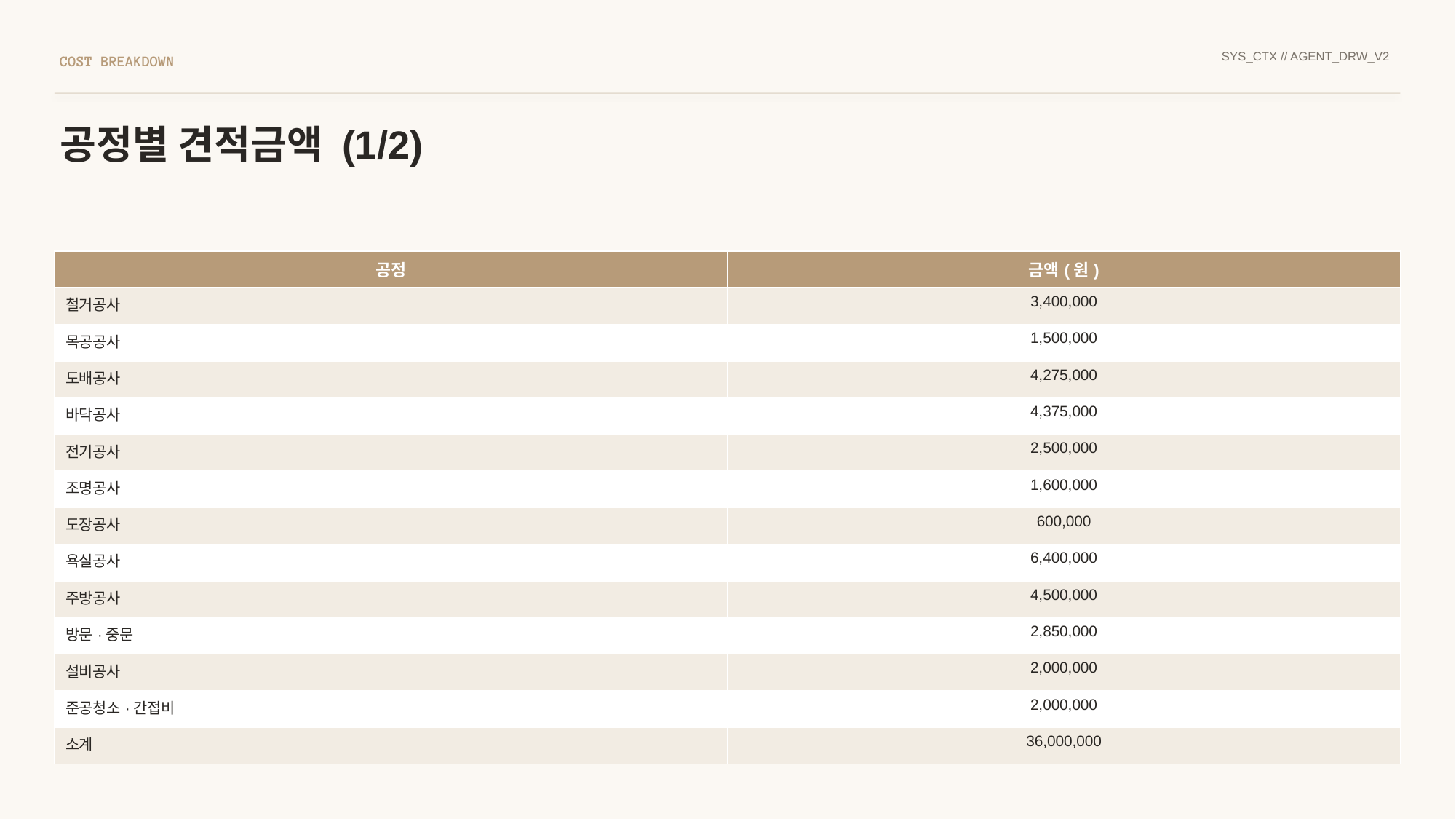

SYS_CTX // AGENT_DRW_V2
COST BREAKDOWN

공정별 견적금액 (1/2)
| 공정 | 금액(원) |
| --- | --- |
| 철거공사 | 3,400,000 |
| 목공공사 | 1,500,000 |
| 도배공사 | 4,275,000 |
| 바닥공사 | 4,375,000 |
| 전기공사 | 2,500,000 |
| 조명공사 | 1,600,000 |
| 도장공사 | 600,000 |
| 욕실공사 | 6,400,000 |
| 주방공사 | 4,500,000 |
| 방문·중문 | 2,850,000 |
| 설비공사 | 2,000,000 |
| 준공청소·간접비 | 2,000,000 |
| 소계 | 36,000,000 |